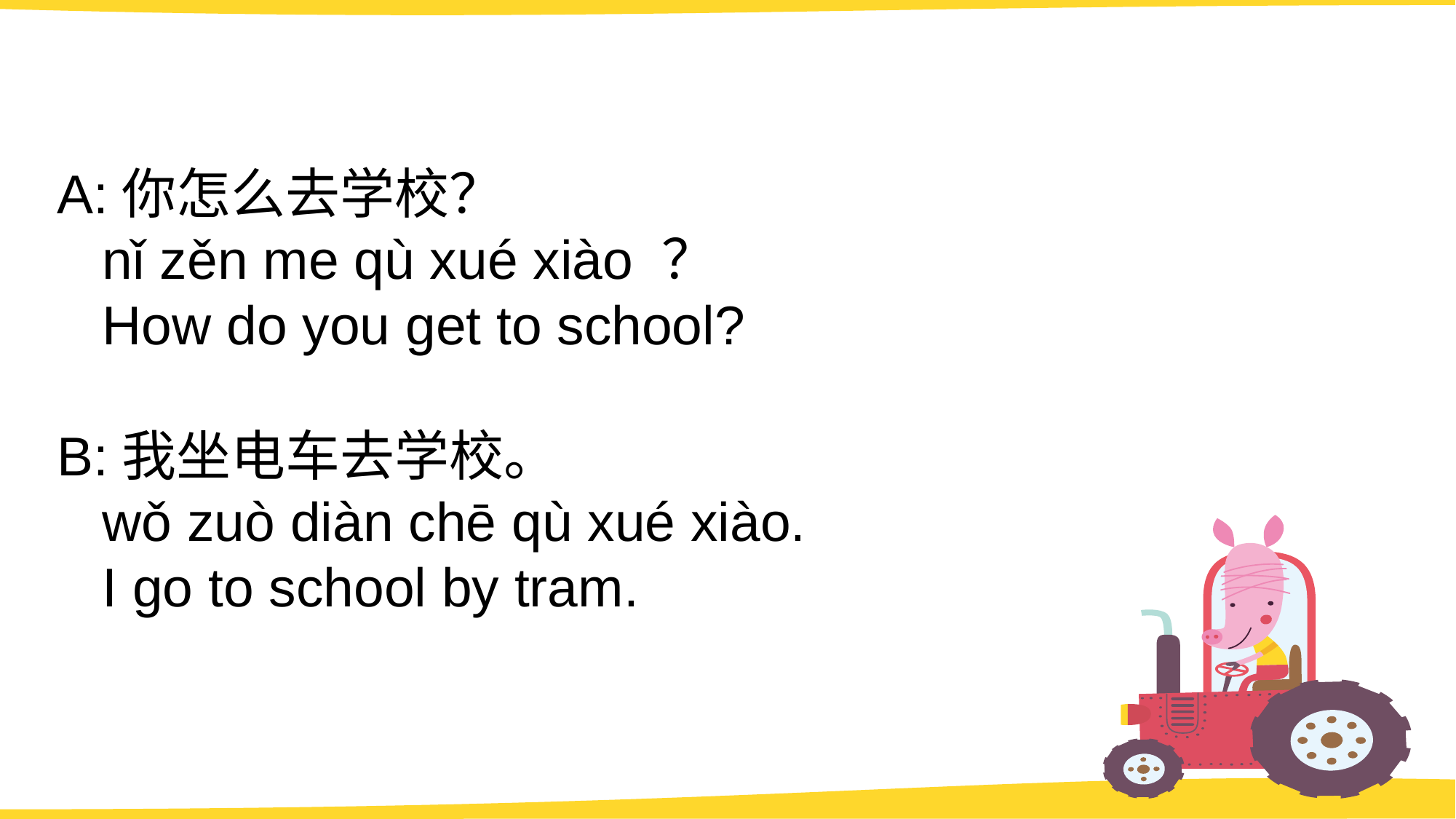

A:你怎么去学校？
   nǐ zěn me qù xué xiào ？
   How do you get to school?

B:我坐电车去学校。
   wǒ zuò diàn chē qù xué xiào.
   I go to school by tram.